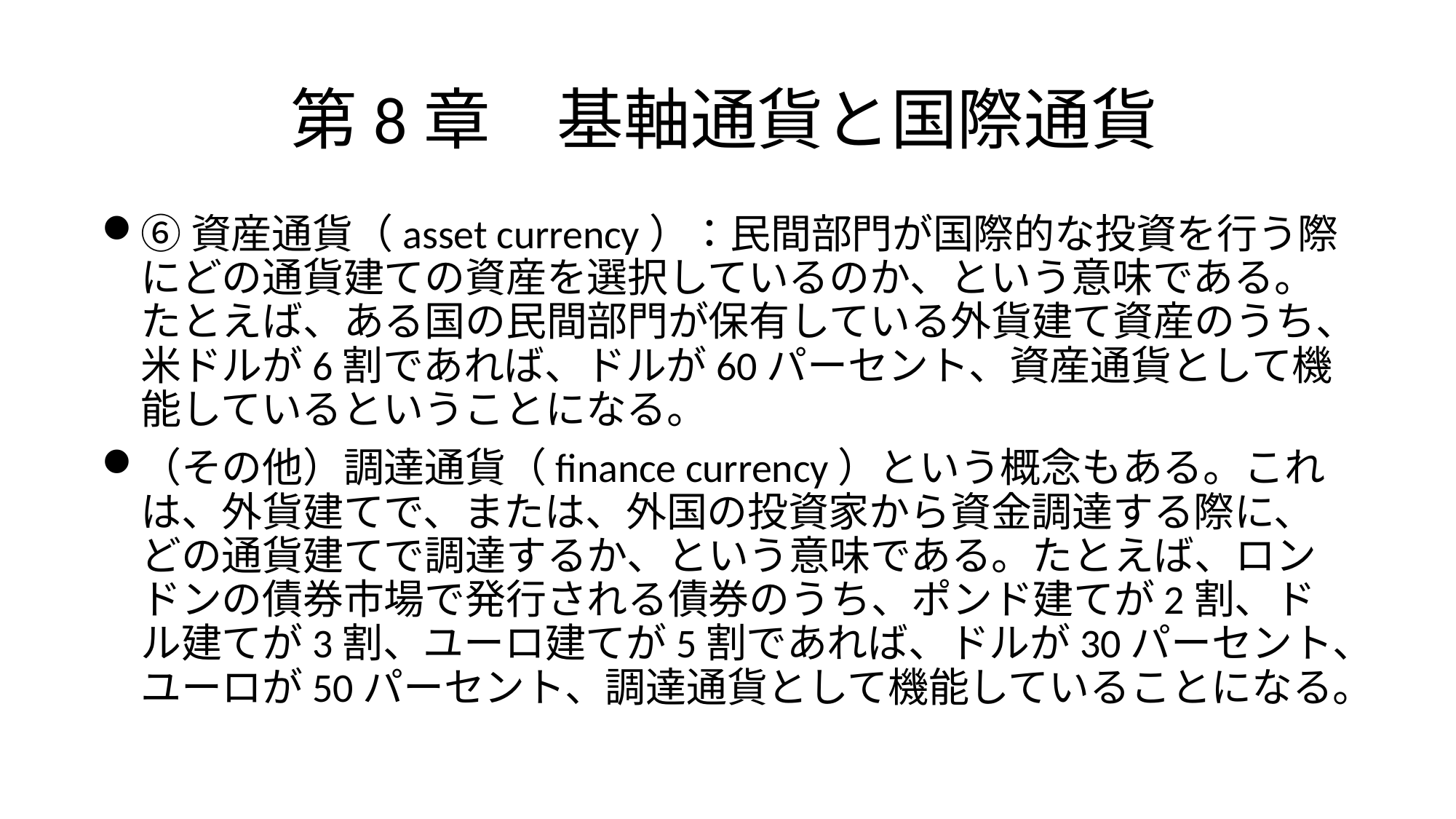

# 第8章　基軸通貨と国際通貨
⑥資産通貨（asset currency）：民間部門が国際的な投資を行う際にどの通貨建ての資産を選択しているのか、という意味である。たとえば、ある国の民間部門が保有している外貨建て資産のうち、米ドルが6割であれば、ドルが60パーセント、資産通貨として機能しているということになる。
（その他）調達通貨（finance currency）という概念もある。これは、外貨建てで、または、外国の投資家から資金調達する際に、どの通貨建てで調達するか、という意味である。たとえば、ロンドンの債券市場で発行される債券のうち、ポンド建てが2割、ドル建てが3割、ユーロ建てが5割であれば、ドルが30パーセント、ユーロが50パーセント、調達通貨として機能していることになる。